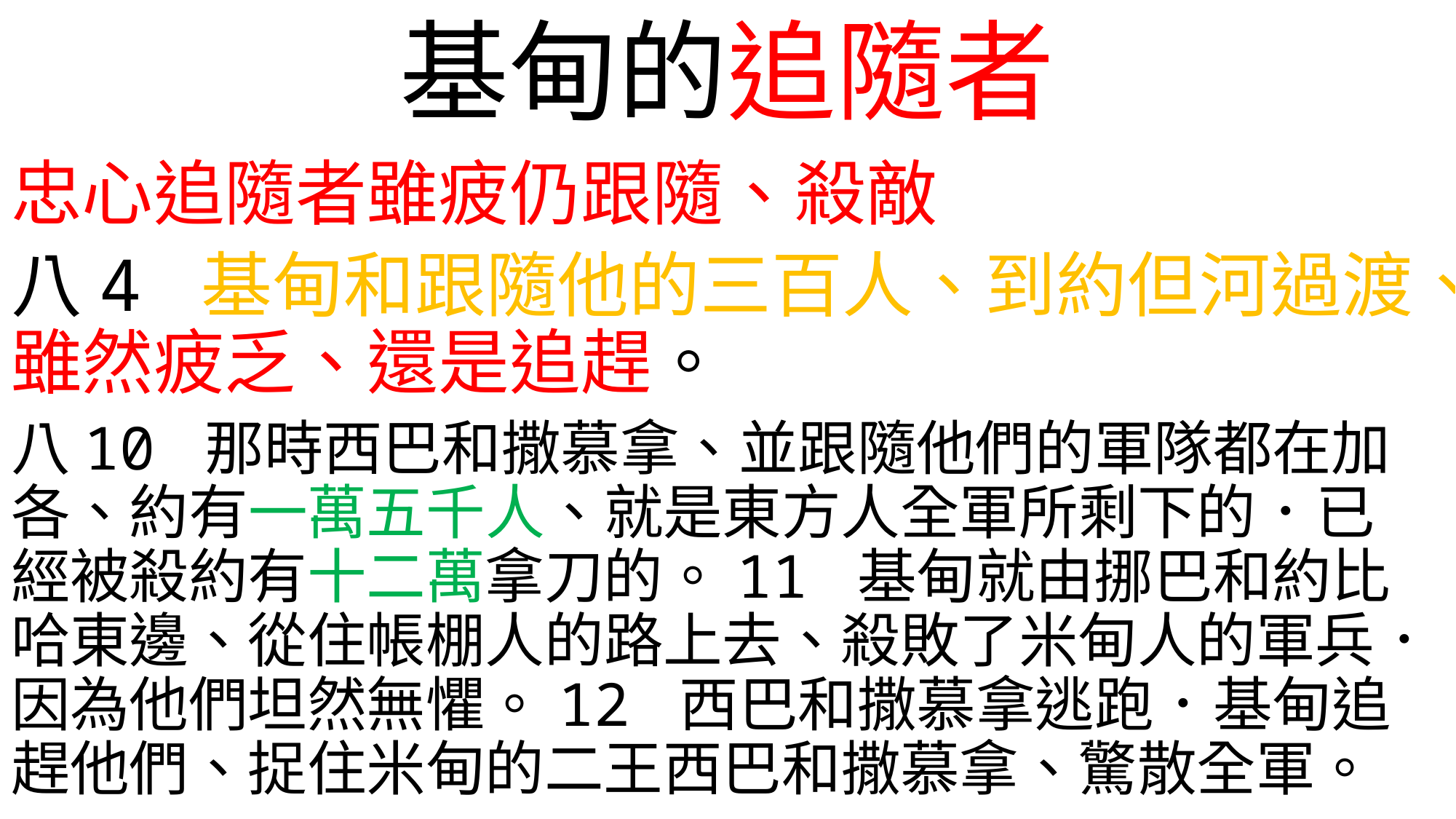

# 基甸的追隨者
忠心追隨者雖疲仍跟隨、殺敵
八4 基甸和跟隨他的三百人、到約但河過渡、雖然疲乏、還是追趕。
八10 那時西巴和撒慕拿、並跟隨他們的軍隊都在加各、約有一萬五千人、就是東方人全軍所剩下的．已經被殺約有十二萬拿刀的。11 基甸就由挪巴和約比哈東邊、從住帳棚人的路上去、殺敗了米甸人的軍兵．因為他們坦然無懼。12 西巴和撒慕拿逃跑．基甸追趕他們、捉住米甸的二王西巴和撒慕拿、驚散全軍。